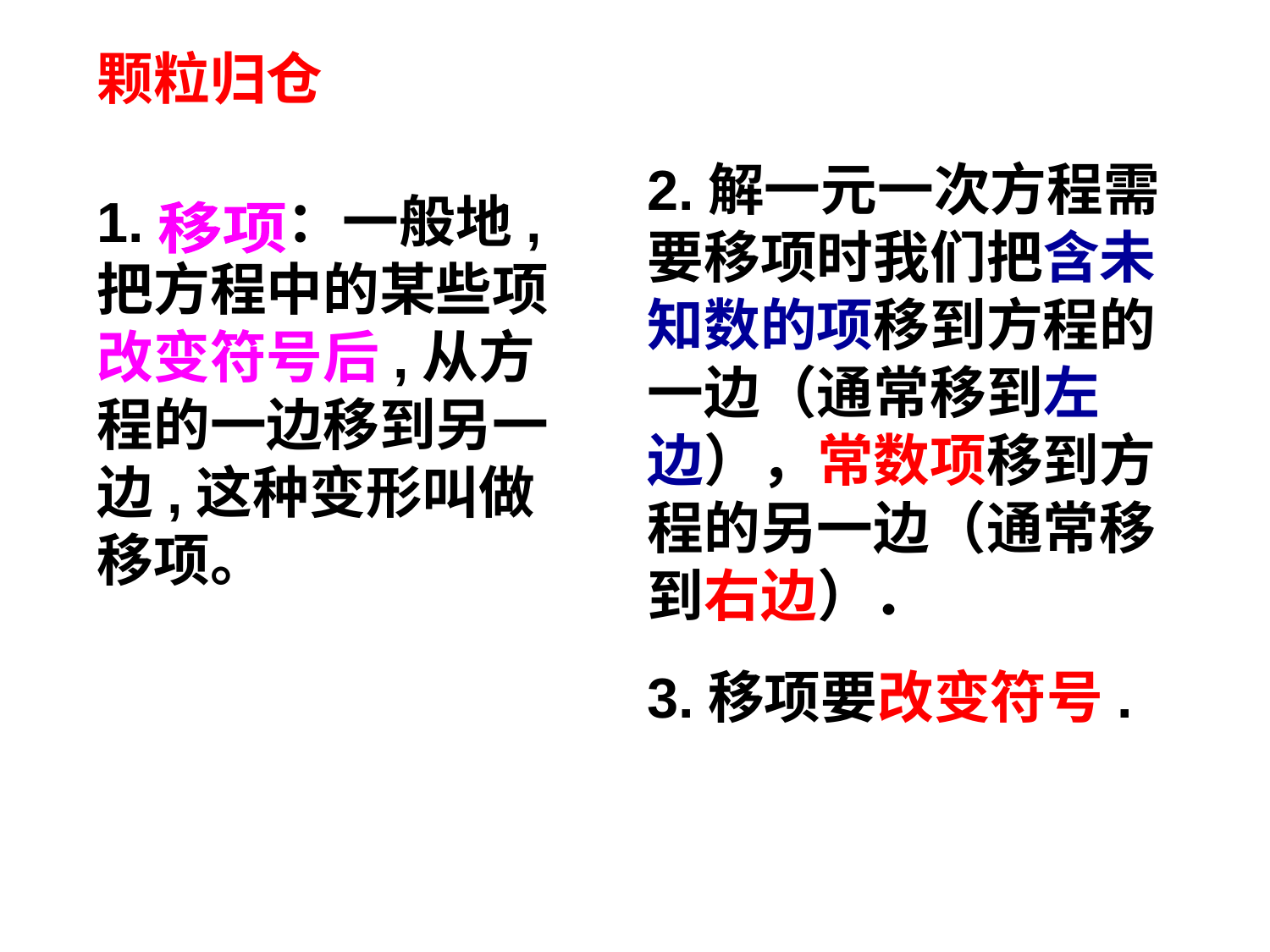

颗粒归仓
2.解一元一次方程需要移项时我们把含未知数的项移到方程的一边（通常移到左边），常数项移到方程的另一边（通常移到右边）．
1. 　　：一般地,把方程中的某些项改变符号后,从方程的一边移到另一边,这种变形叫做移项。
移项

3.移项要改变符号.